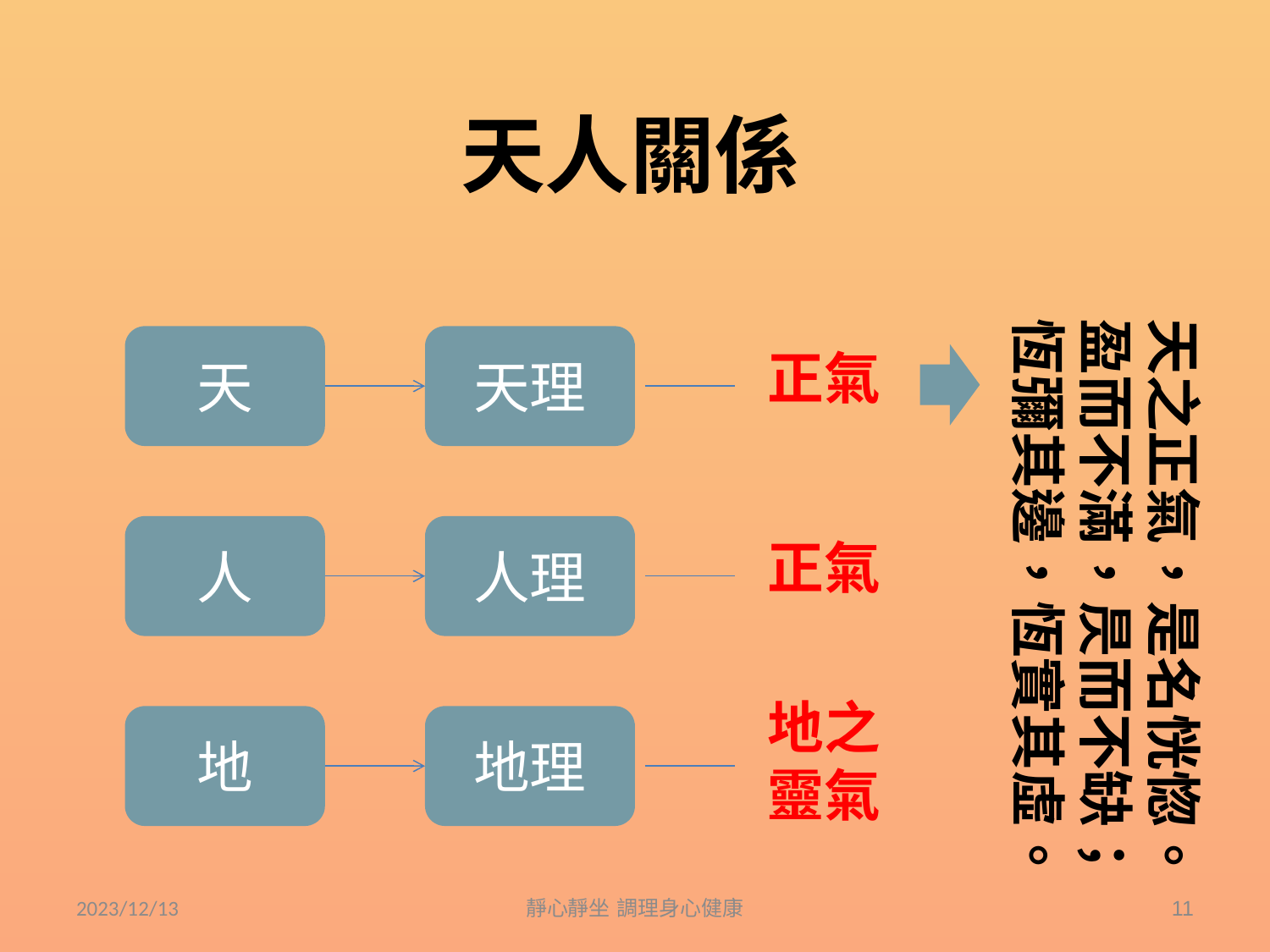

天人關係
天之正氣，是名恍惚。盈而不滿，昃而不缺；恆彌其邊，恆實其虛。
天
天理
正氣

人
人理
正氣
地之靈氣
地
地理
2023/12/13
靜心靜坐 調理身心健康
11